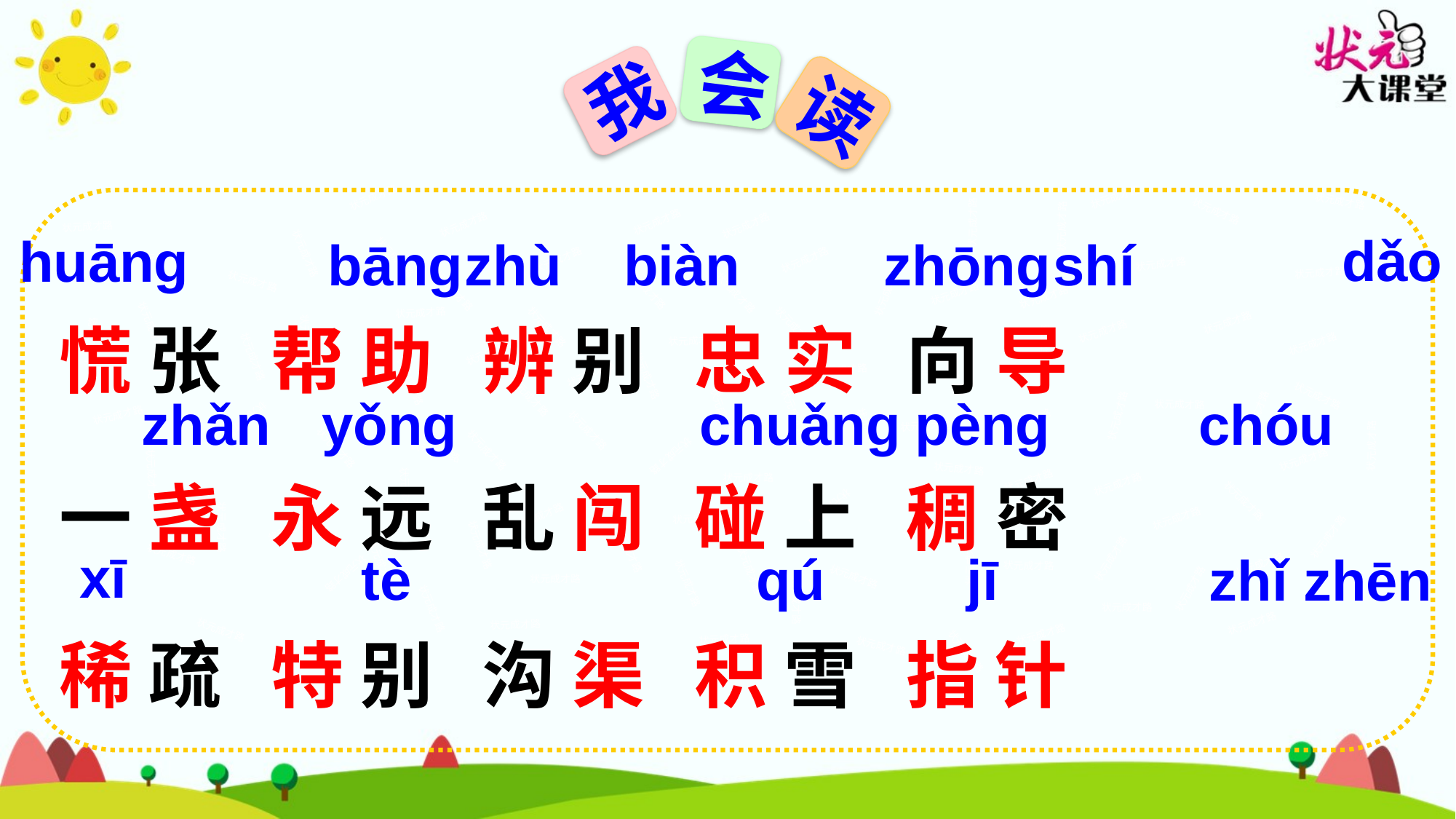

会
我
读
状元成才路
状元成才路

状元成才路
状元成才路
状元成才路
状元成才路
状元成才路
状元成才路
状元成才路
状元成才路
dǎo
huānɡ
bānɡ
zhù
biàn
zhōnɡ
shí
慌 张   帮 助   辨 别   忠 实   向 导
一 盏   永 远   乱 闯   碰 上   稠 密
稀 疏   特 别   沟 渠   积 雪   指 针
状元成才路
状元成才路
状元成才路
状元成才路
状元成才路
状元成才路
状元成才路
状元成才路
状元成才路
状元成才路
状元成才路
状元成才路
状元成才路
状元成才路
状元成才路
状元成才路
状元成才路
状元成才路
状元成才路
状元成才路
状元成才路
状元成才路
状元成才路
状元成才路
状元成才路
状元成才路
状元成才路
状元成才路
状元成才路
状元成才路
状元成才路
状元成才路
zhǎn
yǒnɡ
pènɡ
chóu
chuǎnɡ
状元成才路
状元成才路
状元成才路
状元成才路
状元成才路
状元成才路
状元成才路
状元成才路
状元成才路
状元成才路
状元成才路
状元成才路
状元成才路
状元成才路
状元成才路
状元成才路
状元成才路
状元成才路
状元成才路
状元成才路
状元成才路
状元成才路
状元成才路
状元成才路
状元成才路
状元成才路
状元成才路
状元成才路
状元成才路
状元成才路
状元成才路
状元成才路
状元成才路
状元成才路
状元成才路
xī
状元成才路
qú
jī
tè
zhǐ zhēn
状元成才路
状元成才路
状元成才路
状元成才路
状元成才路
状元成才路
状元成才路
状元成才路
状元成才路
状元成才路
状元成才路
状元成才路
状元成才路
状元成才路
状元成才路
状元成才路
状元成才路
状元成才路
状元成才路
状元成才路
状元成才路
状元成才路